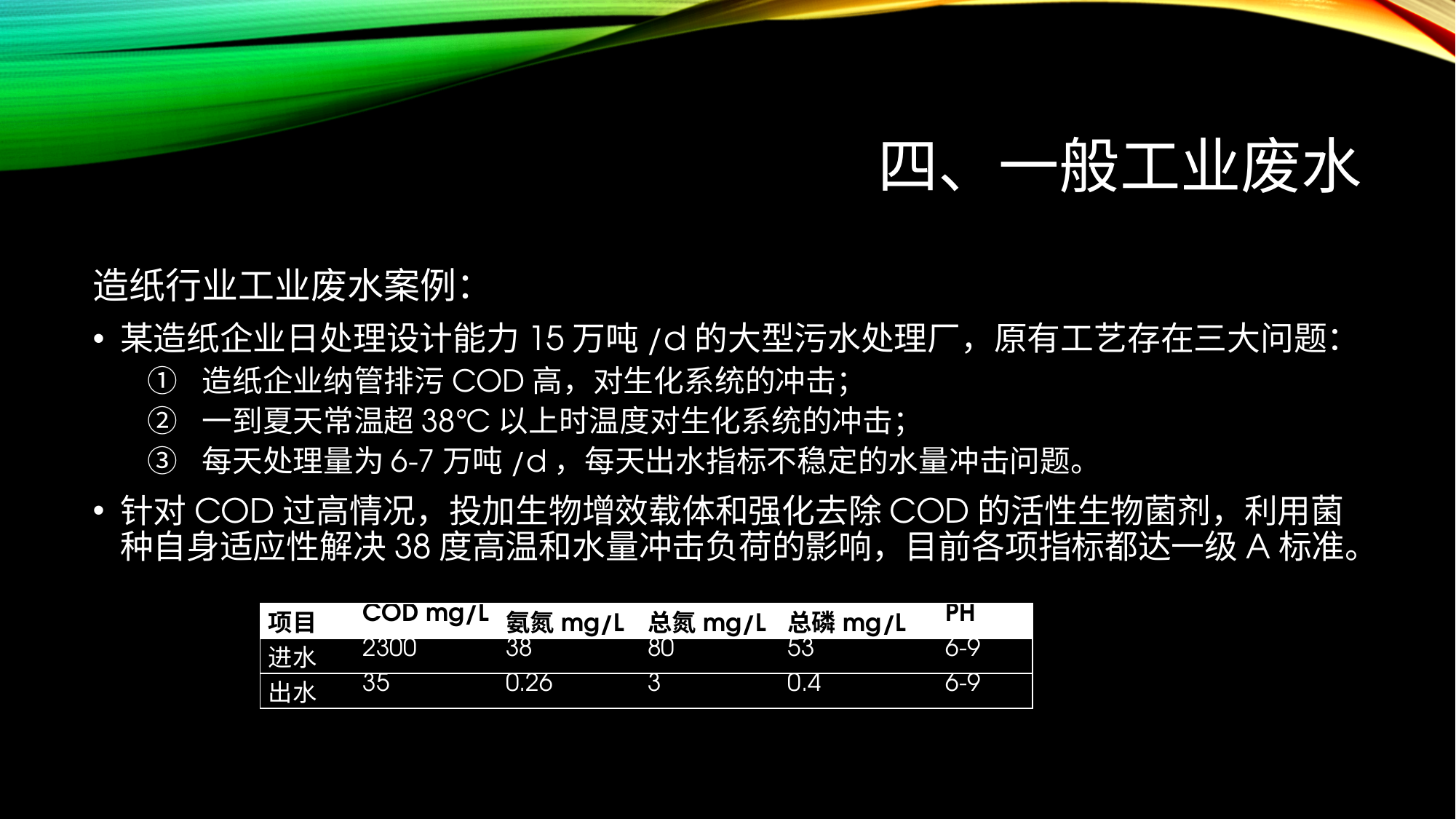

# 四、一般工业废水
造纸行业工业废水案例：
某造纸企业日处理设计能力15万吨/d的大型污水处理厂，原有工艺存在三大问题：
造纸企业纳管排污COD高，对生化系统的冲击；
一到夏天常温超38℃以上时温度对生化系统的冲击；
每天处理量为6-7万吨/d，每天出水指标不稳定的水量冲击问题。
针对COD过高情况，投加生物增效载体和强化去除COD的活性生物菌剂，利用菌种自身适应性解决38度高温和水量冲击负荷的影响，目前各项指标都达一级A标准。

| 项目 | COD mg/L | 氨氮mg/L | 总氮mg/L | 总磷mg/L | PH |
| --- | --- | --- | --- | --- | --- |
| 进水 | 2300 | 38 | 80 | 53 | 6-9 |
| 出水 | 35 | 0.26 | 3 | 0.4 | 6-9 |